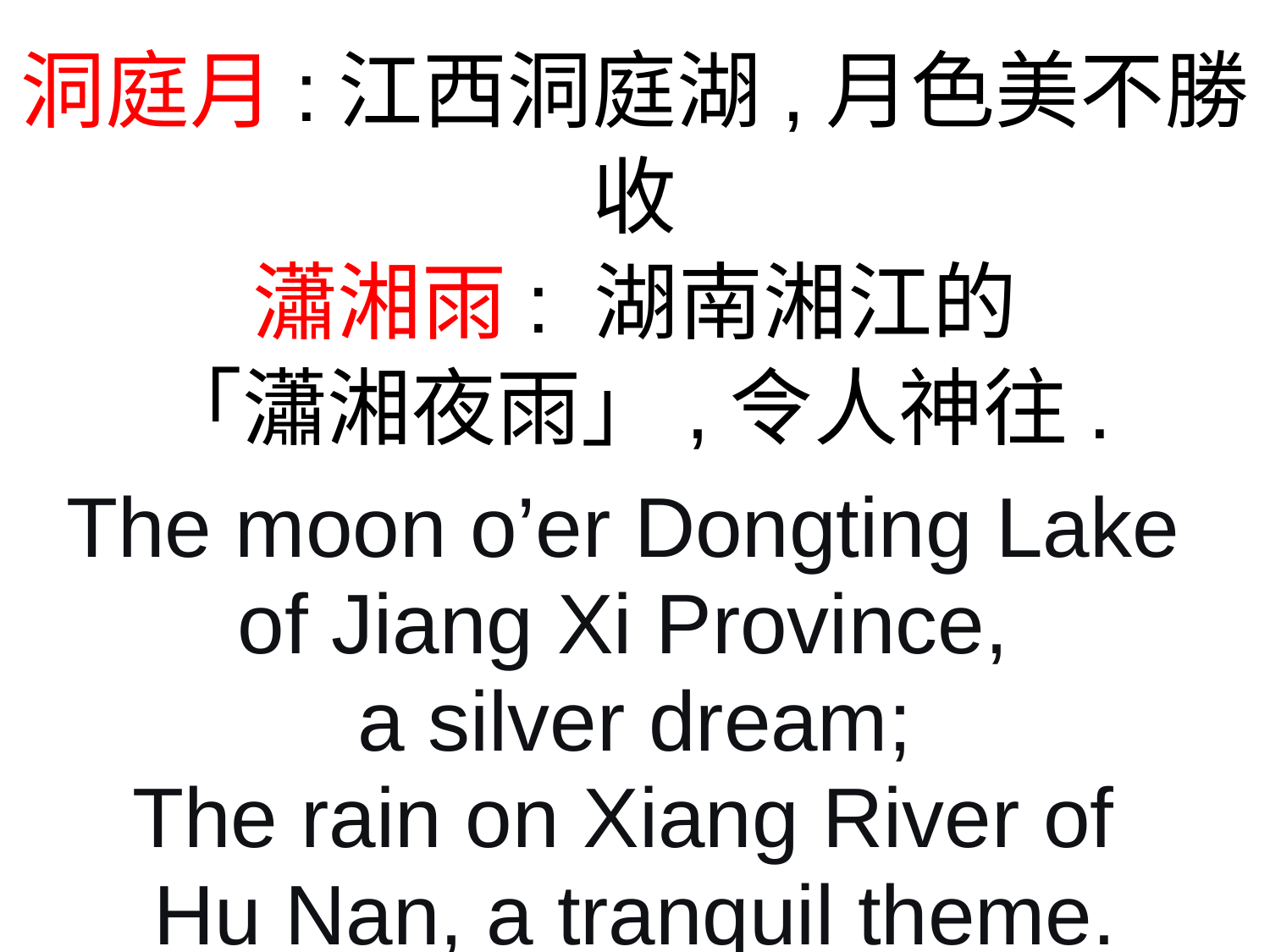

洞庭月:江西洞庭湖,月色美不勝收
瀟湘雨: 湖南湘江的
「瀟湘夜雨」,令人神往.
The moon o’er Dongting Lake
of Jiang Xi Province,
a silver dream;
The rain on Xiang River of
Hu Nan, a tranquil theme.